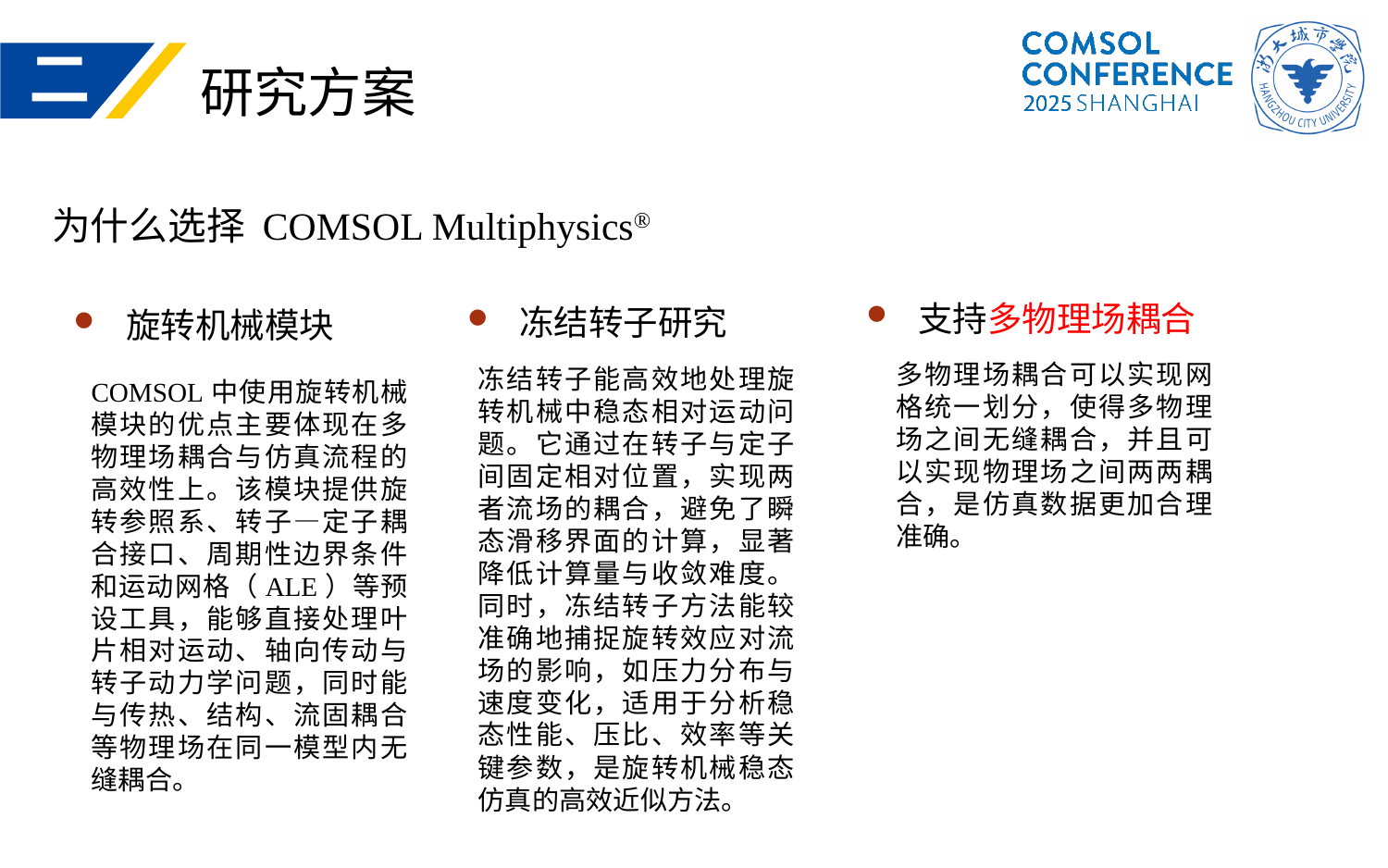

二

研究方案
为什么选择 COMSOL Multiphysics®
支持多物理场耦合
冻结转子研究
旋转机械模块
多物理场耦合可以实现网格统一划分，使得多物理场之间无缝耦合，并且可以实现物理场之间两两耦合，是仿真数据更加合理准确。
冻结转子能高效地处理旋转机械中稳态相对运动问题。它通过在转子与定子间固定相对位置，实现两者流场的耦合，避免了瞬态滑移界面的计算，显著降低计算量与收敛难度。同时，冻结转子方法能较准确地捕捉旋转效应对流场的影响，如压力分布与速度变化，适用于分析稳态性能、压比、效率等关键参数，是旋转机械稳态仿真的高效近似方法。
COMSOL中使用旋转机械模块的优点主要体现在多物理场耦合与仿真流程的高效性上。该模块提供旋转参照系、转子—定子耦合接口、周期性边界条件和运动网格（ALE）等预设工具，能够直接处理叶片相对运动、轴向传动与转子动力学问题，同时能与传热、结构、流固耦合等物理场在同一模型内无缝耦合。